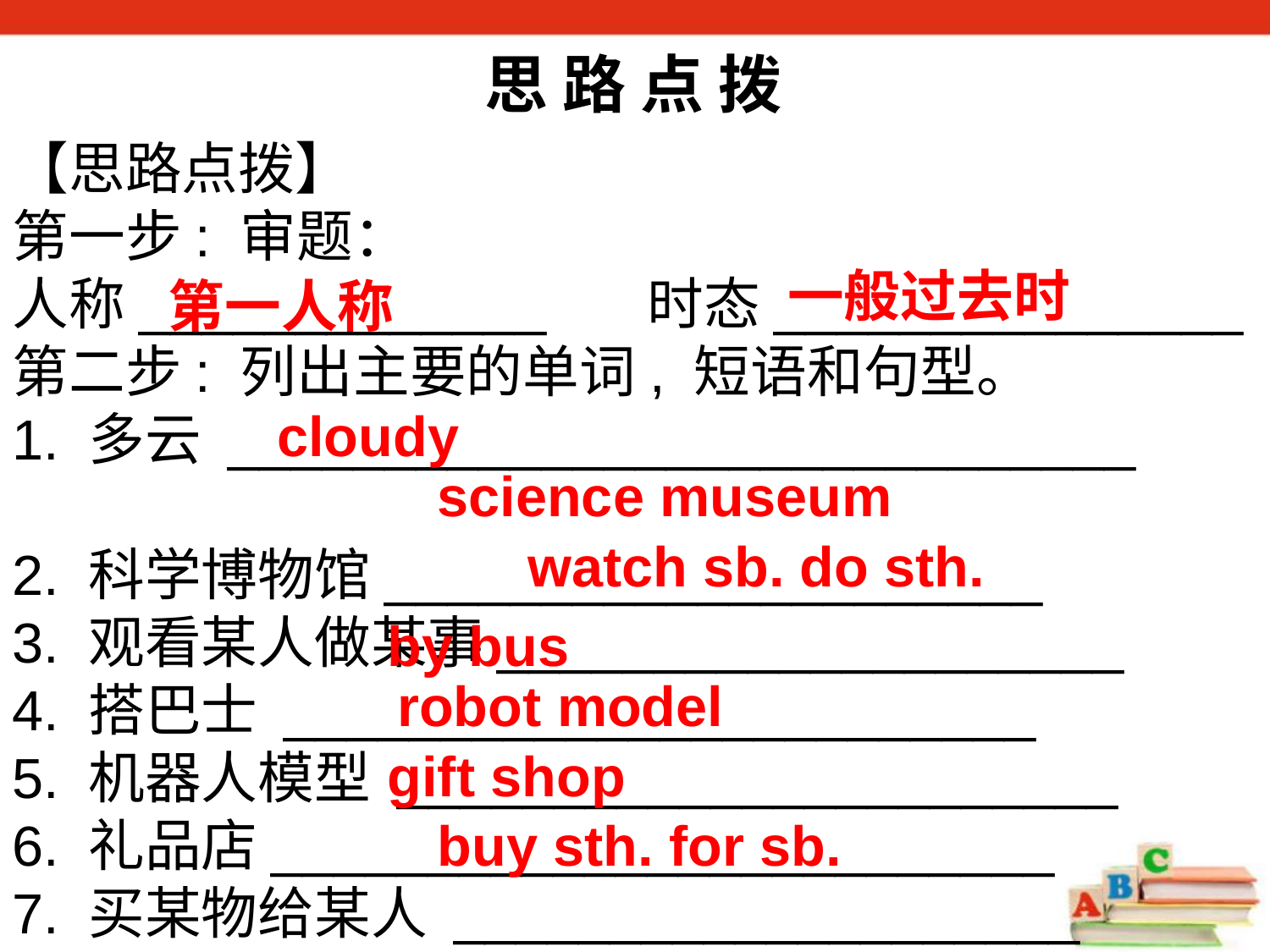

思 路 点 拨
【思路点拨】
第一步: 审题：
人称_____________ 	时态_______________
第二步: 列出主要的单词, 短语和句型。
1. 多云 _____________________________
2. 科学博物馆_____________________
3. 观看某人做某事____________________
4. 搭巴士 ________________________
5. 机器人模型 _______________________
6. 礼品店_________________________
7. 买某物给某人 ____________________

一般过去时
第一人称
cloudy
science museum
watch sb. do sth.
by bus
robot model
gift shop
buy sth. for sb.